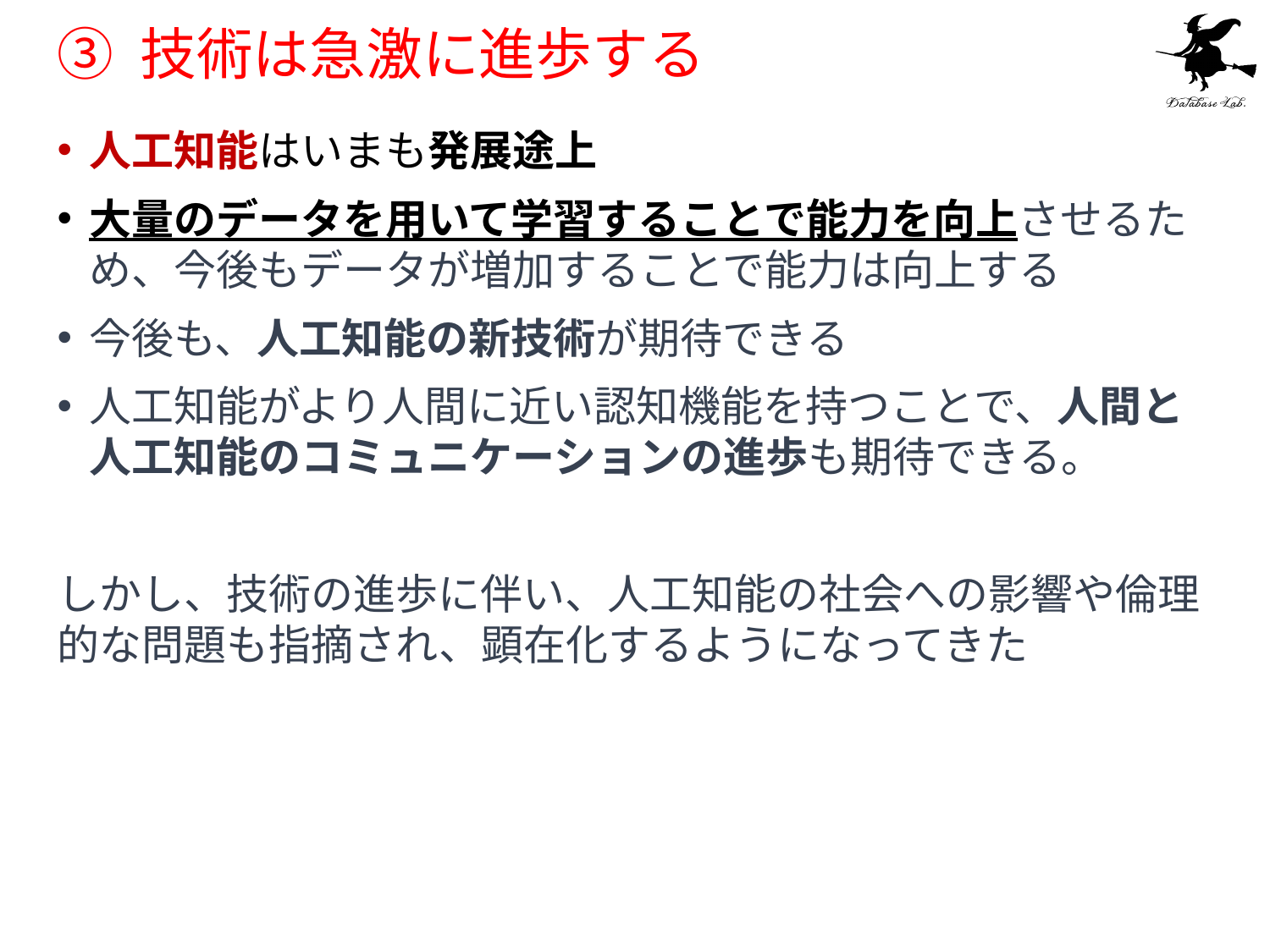

# ③ 技術は急激に進歩する
人工知能はいまも発展途上
大量のデータを用いて学習することで能力を向上させるため、今後もデータが増加することで能力は向上する
今後も、人工知能の新技術が期待できる
人工知能がより人間に近い認知機能を持つことで、人間と人工知能のコミュニケーションの進歩も期待できる。

しかし、技術の進歩に伴い、人工知能の社会への影響や倫理的な問題も指摘され、顕在化するようになってきた